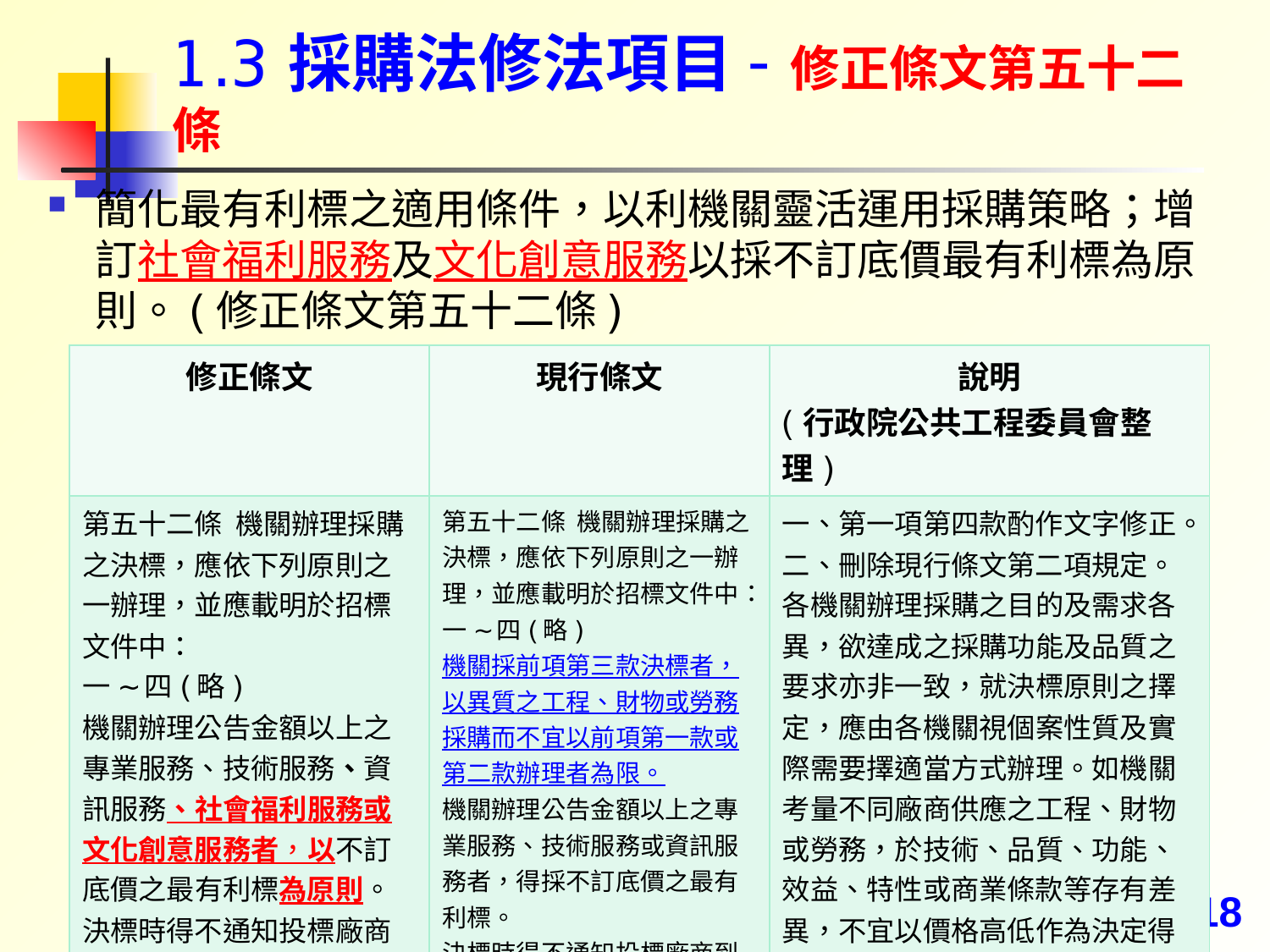

# 1.3採購法修法項目-修正條文第五十二條
簡化最有利標之適用條件，以利機關靈活運用採購策略；增訂社會福利服務及文化創意服務以採不訂底價最有利標為原則。(修正條文第五十二條)
| 修正條文 | 現行條文 | 說明 (行政院公共工程委員會整理) |
| --- | --- | --- |
| 第五十二條 機關辦理採購之決標，應依下列原則之一辦理，並應載明於招標文件中： 一~四(略) 機關辦理公告金額以上之專業服務、技術服務、資訊服務、社會福利服務或文化創意服務者，以不訂底價之最有利標為原則。 決標時得不通知投標廠商到場，其結果應通知各投標廠商。 | 第五十二條 機關辦理採購之決標，應依下列原則之一辦理，並應載明於招標文件中： 一~四(略) 機關採前項第三款決標者，以異質之工程、財物或勞務採購而不宜以前項第一款或第二款辦理者為限。 機關辦理公告金額以上之專業服務、技術服務或資訊服務者，得採不訂底價之最有利標。 決標時得不通知投標廠商到場，其結果應通知各投標廠商。 | 一、第一項第四款酌作文字修正。 二、刪除現行條文第二項規定。各機關辦理採購之目的及需求各異，欲達成之採購功能及品質之要求亦非一致，就決標原則之擇定，應由各機關視個案性質及實際需要擇適當方式辦理。如機關考量不同廠商供應之工程、財物或勞務，於技術、品質、功能、效益、特性或商業條款等存有差異，不宜以價格高低作為決定得標廠商之唯一指標，即得依第五十六條規定採綜合評選方式，以最有利標決定得標廠商。(略) |
18